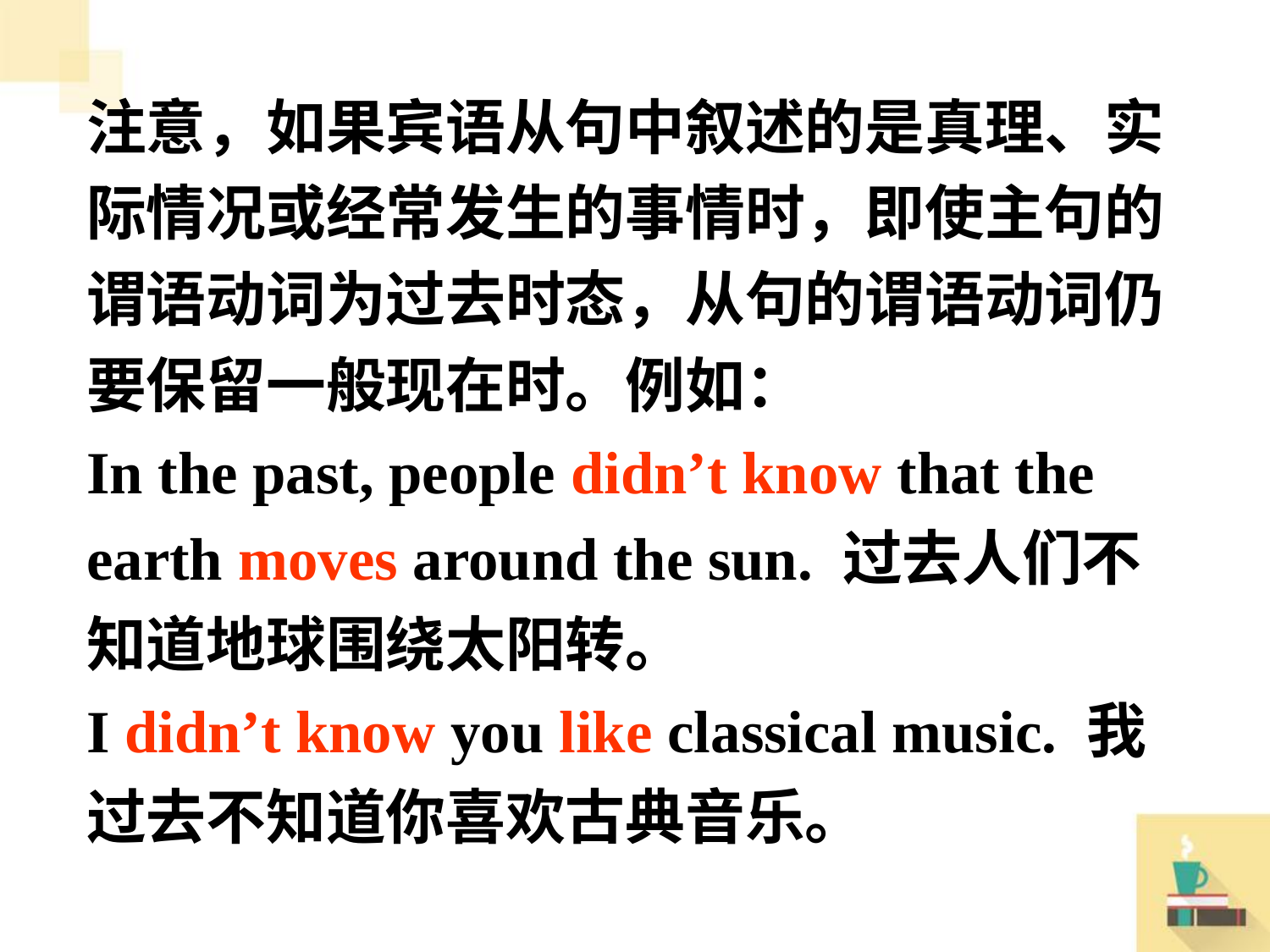

注意，如果宾语从句中叙述的是真理、实际情况或经常发生的事情时，即使主句的谓语动词为过去时态，从句的谓语动词仍要保留一般现在时。例如：
In the past, people didn’t know that the earth moves around the sun. 过去人们不知道地球围绕太阳转。
I didn’t know you like classical music. 我过去不知道你喜欢古典音乐。